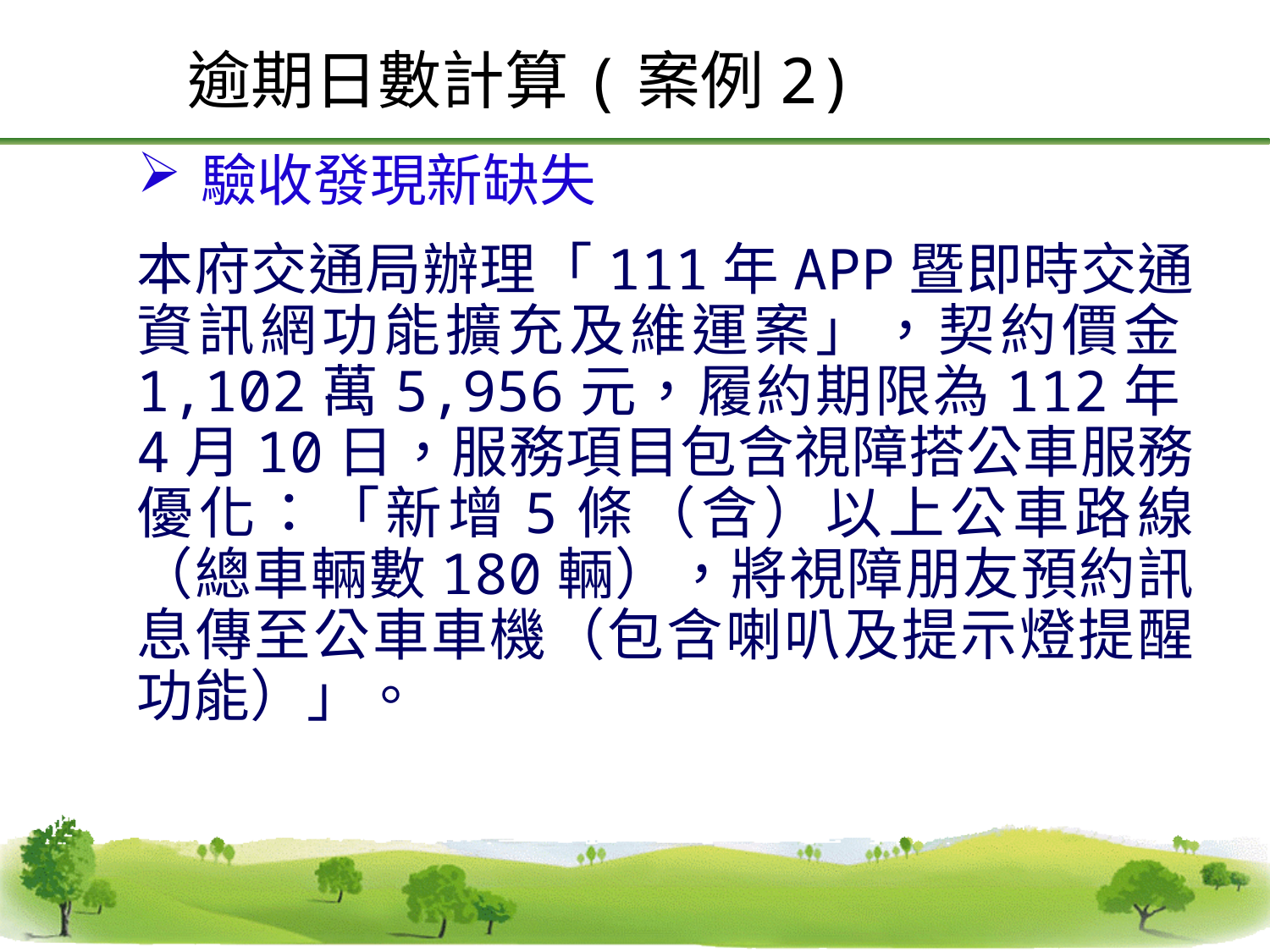

逾期日數計算(案例2)
驗收發現新缺失
本府交通局辦理「111年APP暨即時交通資訊網功能擴充及維運案」，契約價金1,102萬5,956元，履約期限為112年4月10日，服務項目包含視障搭公車服務優化：「新增5條（含）以上公車路線（總車輛數180輛），將視障朋友預約訊息傳至公車車機（包含喇叭及提示燈提醒功能）」。